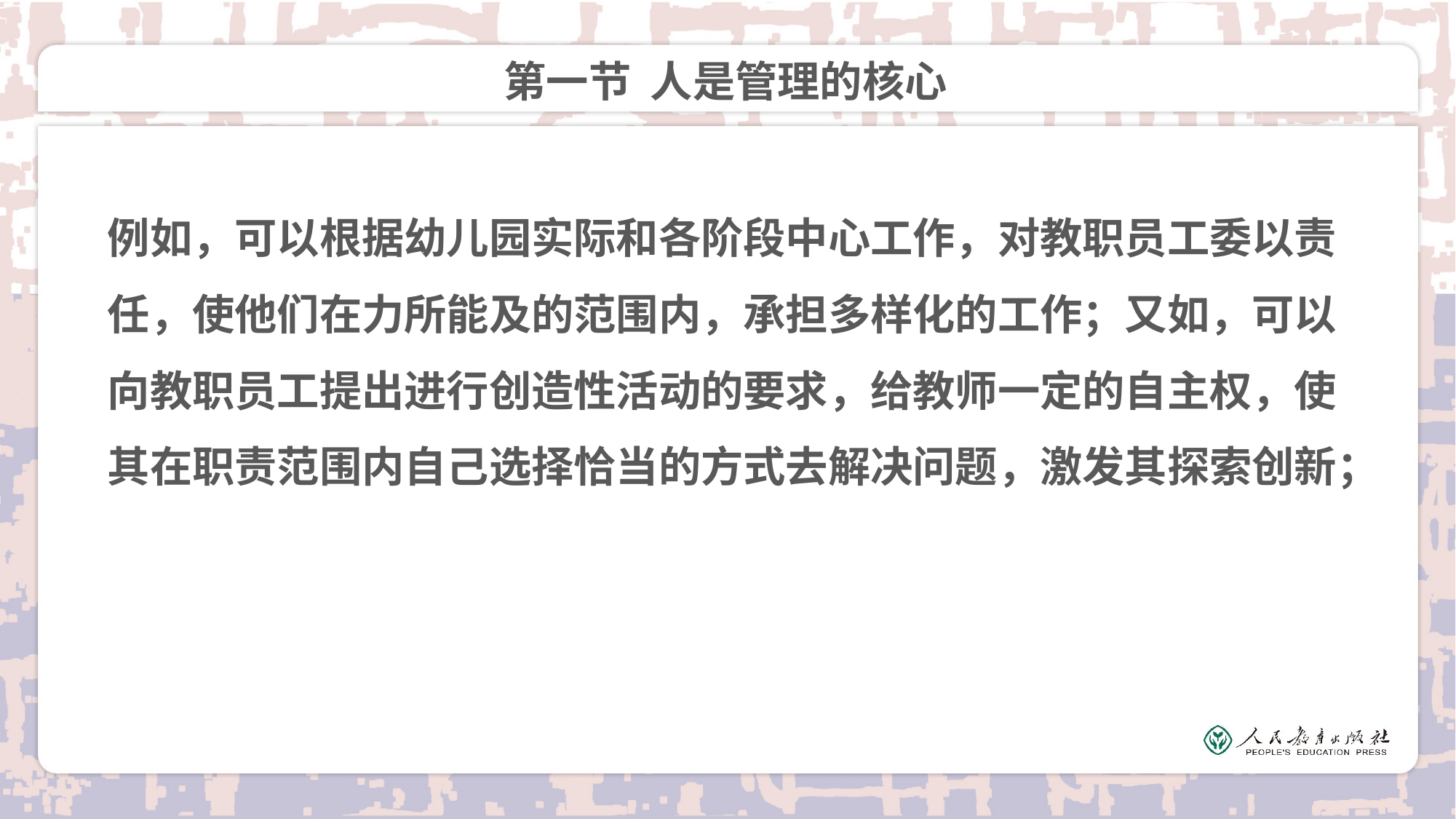

# 第一节  人是管理的核心
例如，可以根据幼儿园实际和各阶段中心工作，对教职员工委以责任，使他们在力所能及的范围内，承担多样化的工作；又如，可以向教职员工提出进行创造性活动的要求，给教师一定的自主权，使其在职责范围内自己选择恰当的方式去解决问题，激发其探索创新；